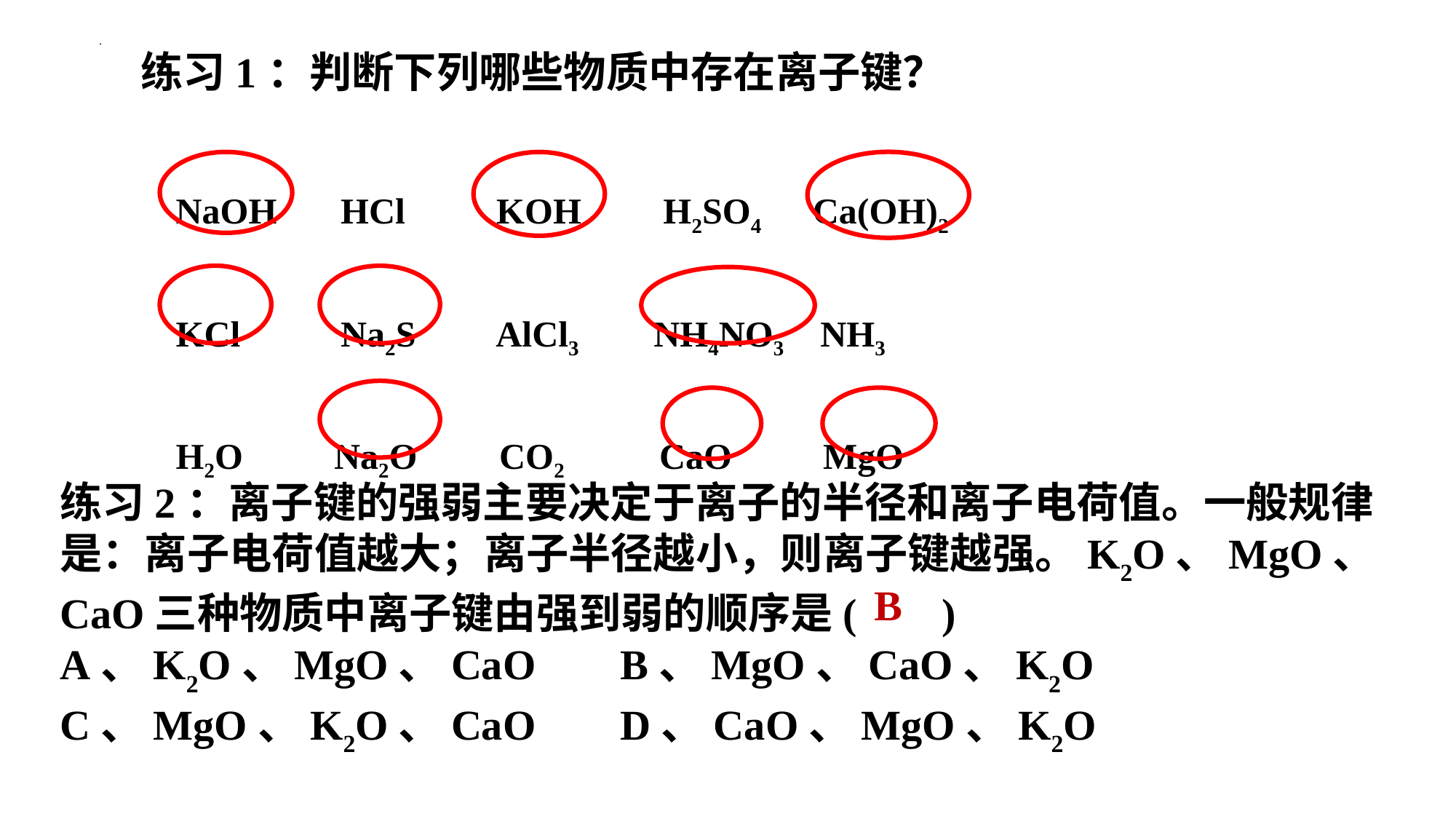

练习1：判断下列哪些物质中存在离子键？
NaOH       HCl          KOH         H2SO4         Ca(OH)2
KCl           Na2S         AlCl3            NH4NO3    NH3
H2O          Na2O         CO2                  CaO          MgO

练习2：离子键的强弱主要决定于离子的半径和离子电荷值。一般规律是：离子电荷值越大；离子半径越小，则离子键越强。K2O、MgO、 CaO三种物质中离子键由强到弱的顺序是(        )
A、K2O、MgO、CaO        B、MgO、CaO、K2O
C、MgO、K2O、CaO        D、CaO、MgO、K2O
B